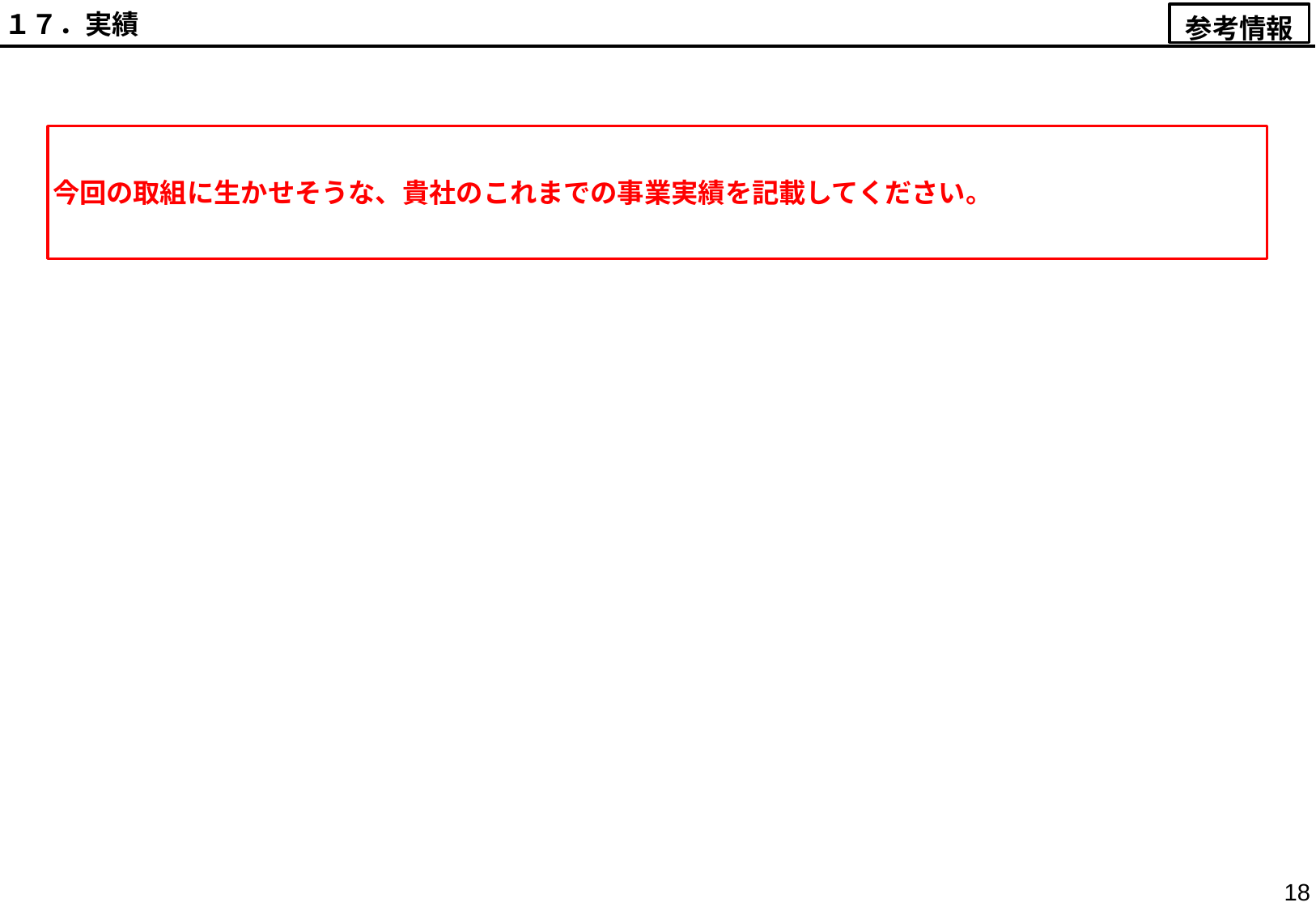

１７．実績
参考情報
今回の取組に生かせそうな、貴社のこれまでの事業実績を記載してください。
18